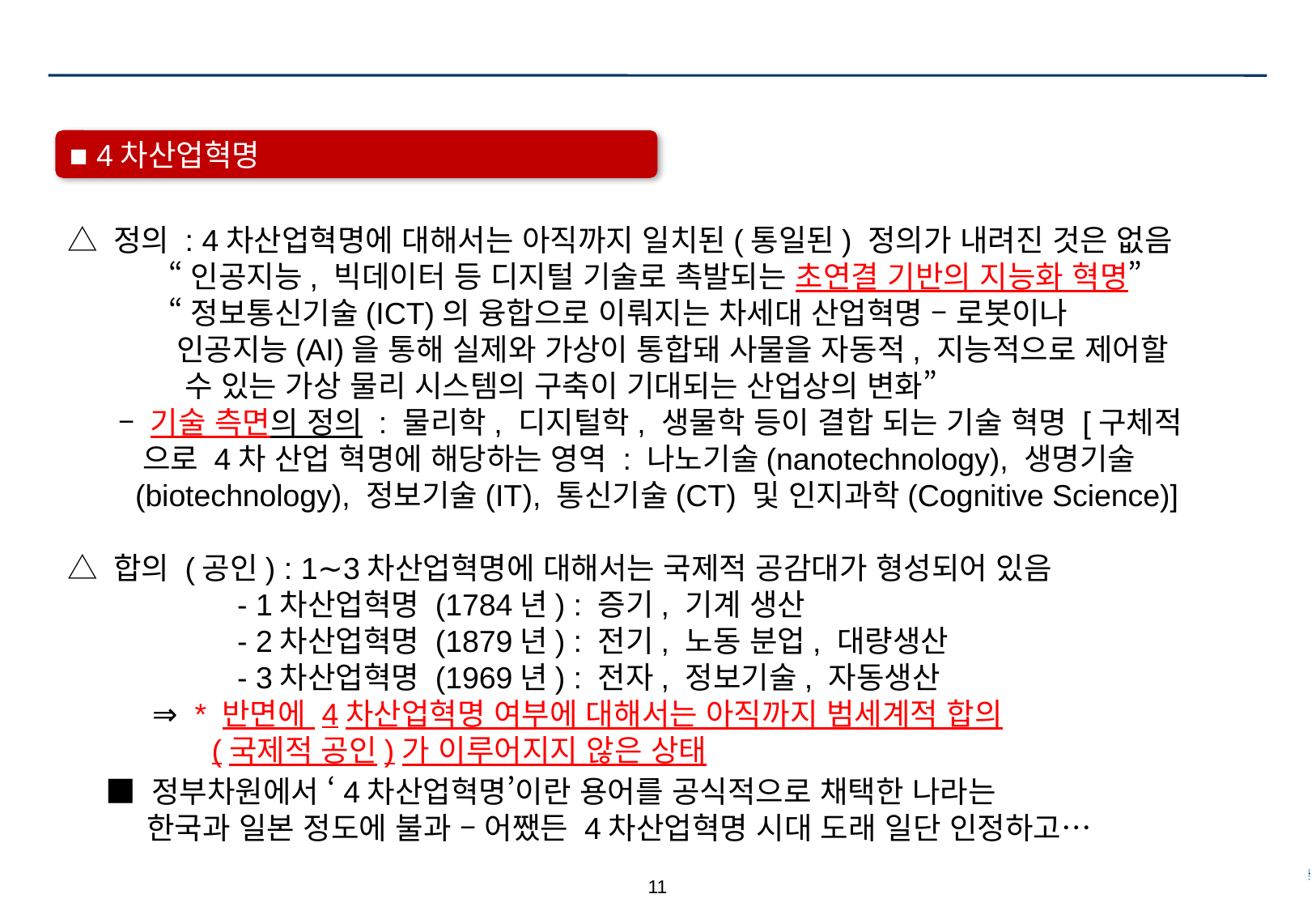

■ 4차산업혁명
△ 정의 : 4차산업혁명에 대해서는 아직까지 일치된(통일된) 정의가 내려진 것은 없음
            “인공지능, 빅데이터 등 디지털 기술로 촉발되는 초연결 기반의 지능화 혁명”
            “정보통신기술(ICT)의 융합으로 이뤄지는 차세대 산업혁명 – 로봇이나
            인공지능(AI)을 통해 실제와 가상이 통합돼 사물을 자동적, 지능적으로 제어할
             수 있는 가상 물리 시스템의 구축이 기대되는 산업상의 변화”
      – 기술 측면의 정의 : 물리학, 디지털학, 생물학 등이 결합 되는 기술 혁명 [구체적
        으로 4차 산업 혁명에 해당하는 영역 : 나노기술(nanotechnology), 생명기술
        (biotechnology), 정보기술(IT), 통신기술(CT) 및 인지과학(Cognitive Science)]

△ 합의 (공인) : 1∼3차산업혁명에 대해서는 국제적 공감대가 형성되어 있음
                    - 1차산업혁명 (1784년) : 증기, 기계 생산
                    - 2차산업혁명 (1879년) : 전기, 노동 분업, 대량생산
                    - 3차산업혁명 (1969년) : 전자, 정보기술, 자동생산
          ⇒  * 반면에 4차산업혁명 여부에 대해서는 아직까지 범세계적 합의
                 (국제적 공인)가 이루어지지 않은 상태

■ 정부차원에서 ‘4차산업혁명’이란 용어를 공식적으로 채택한 나라는
    한국과 일본 정도에 불과 – 어쨌든 4차산업혁명 시대 도래 일단 인정하고…